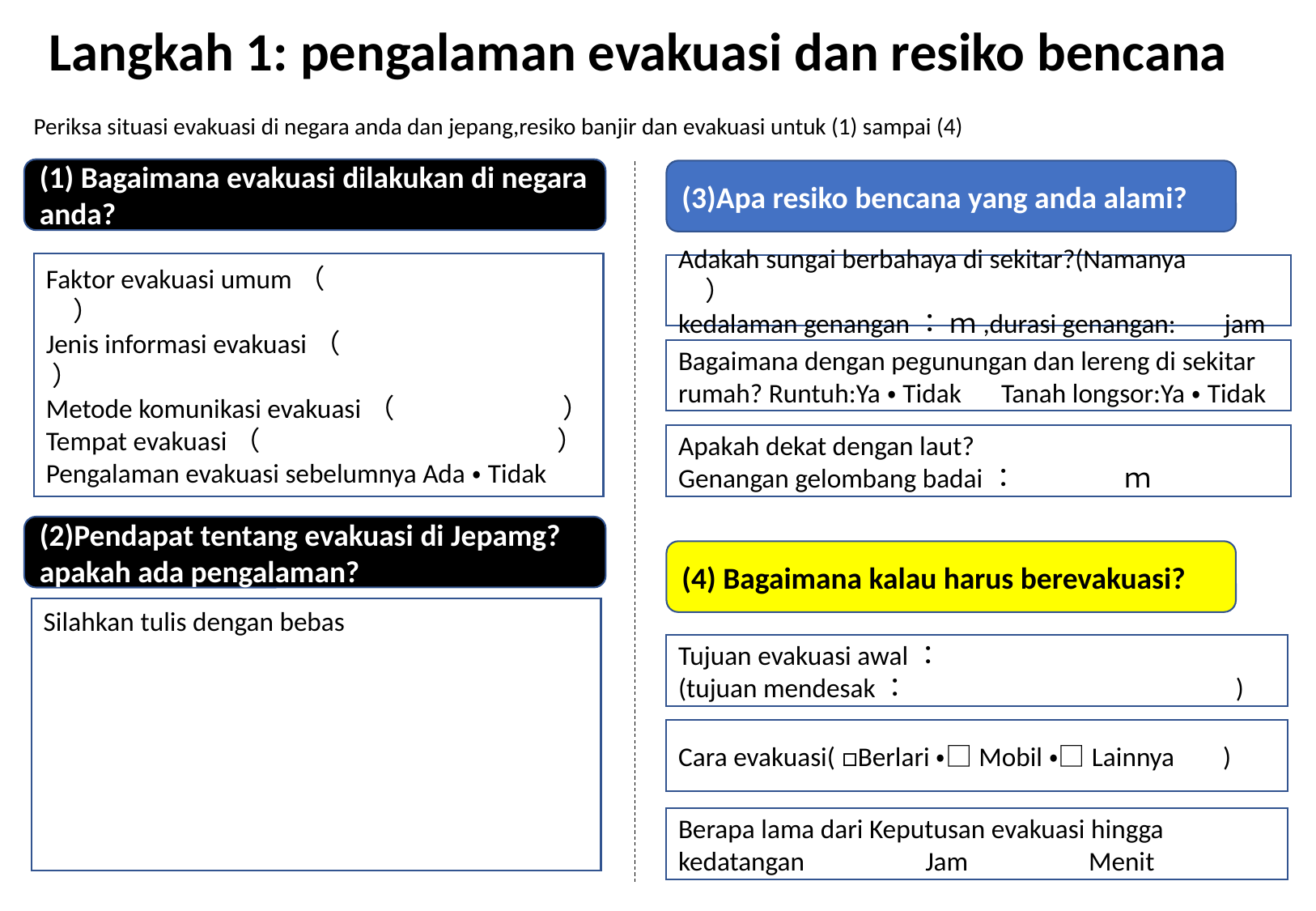

Langkah 1: pengalaman evakuasi dan resiko bencana
Periksa situasi evakuasi di negara anda dan jepang,resiko banjir dan evakuasi untuk (1) sampai (4)
(1) Bagaimana evakuasi dilakukan di negara anda?
(3)Apa resiko bencana yang anda alami?
Faktor evakuasi umum（　　　　　　　　　）
Jenis informasi evakuasi（　　　　　　　      ）
Metode komunikasi evakuasi（　　　　　 　）
Tempat evakuasi（　　　　　         　　　　）
Pengalaman evakuasi sebelumnya Ada・Tidak
Adakah sungai berbahaya di sekitar?(Namanya      　）
kedalaman genangan： ｍ,durasi genangan:        jam
Bagaimana dengan pegunungan dan lereng di sekitar rumah? Runtuh:Ya・Tidak　Tanah longsor:Ya・Tidak
Apakah dekat dengan laut?
Genangan gelombang badai：　　　　ｍ
(2)Pendapat tentang evakuasi di Jepamg?apakah ada pengalaman?
(4) Bagaimana kalau harus berevakuasi?
Silahkan tulis dengan bebas
Tujuan evakuasi awal：
(tujuan mendesak：　　　　　　　　    　　　)
Cara evakuasi( □Berlari・□Mobil・□Lainnya        )
Berapa lama dari Keputusan evakuasi hingga kedatangan　　　　Jam　　　　Menit